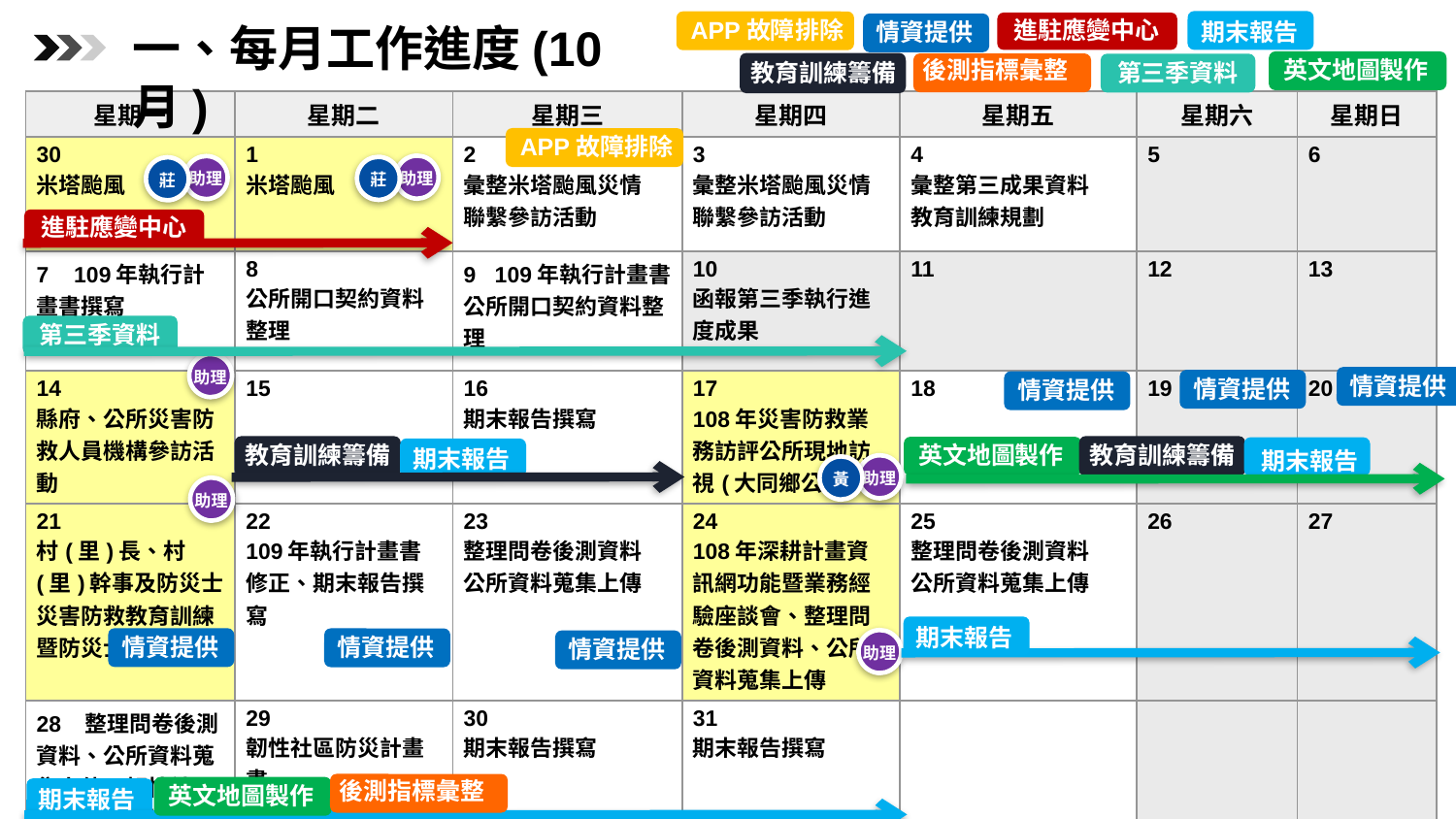

APP故障排除

進駐應變中心

情資提供

期末報告

一、每月工作進度(10月)

英文地圖製作

後測指標彙整

教育訓練籌備

第三季資料

| 星期一 | 星期二 | 星期三 | 星期四 | 星期五 | 星期六 | 星期日 |
| --- | --- | --- | --- | --- | --- | --- |
| 30 米塔颱風 | 1 米塔颱風 | 2 彙整米塔颱風災情 聯繫參訪活動 | 3 彙整米塔颱風災情 聯繫參訪活動 | 4 彙整第三成果資料 教育訓練規劃 | 5 | 6 |
| 7 109年執行計畫書撰寫 | 8 公所開口契約資料整理 | 9 109年執行計畫書 公所開口契約資料整理 | 10 函報第三季執行進度成果 | 11 | 12 | 13 |
| 14 縣府、公所災害防救人員機構參訪活動 | 15 | 16 期末報告撰寫 | 17 108年災害防救業務訪評公所現地訪視(大同鄉公所) | 18 | 19 | 20 |
| 21 村(里)長、村(里)幹事及防災士災害防救教育訓練暨防災士表揚活動 | 22 109年執行計畫書修正、期末報告撰寫 | 23 整理問卷後測資料 公所資料蒐集上傳 | 24 108年深耕計畫資訊網功能暨業務經驗座談會、整理問卷後測資料、公所資料蒐集上傳 | 25 整理問卷後測資料 公所資料蒐集上傳 | 26 | 27 |
| 28 整理問卷後測資料、公所資料蒐集上傳、韌性社區防災計畫書撰寫 | 29 韌性社區防災計畫書 | 30 期末報告撰寫 | 31 期末報告撰寫 |  |  |  |
APP故障排除

助理

莊

助理

莊
進駐應變中心

第三季資料

助理
情資提供

情資提供

情資提供

教育訓練籌備

英文地圖製作

期末報告
教育訓練籌備

期末報告

助理

黃

助理
期末報告

情資提供

情資提供

情資提供

助理
4
後測指標彙整

英文地圖製作

期末報告